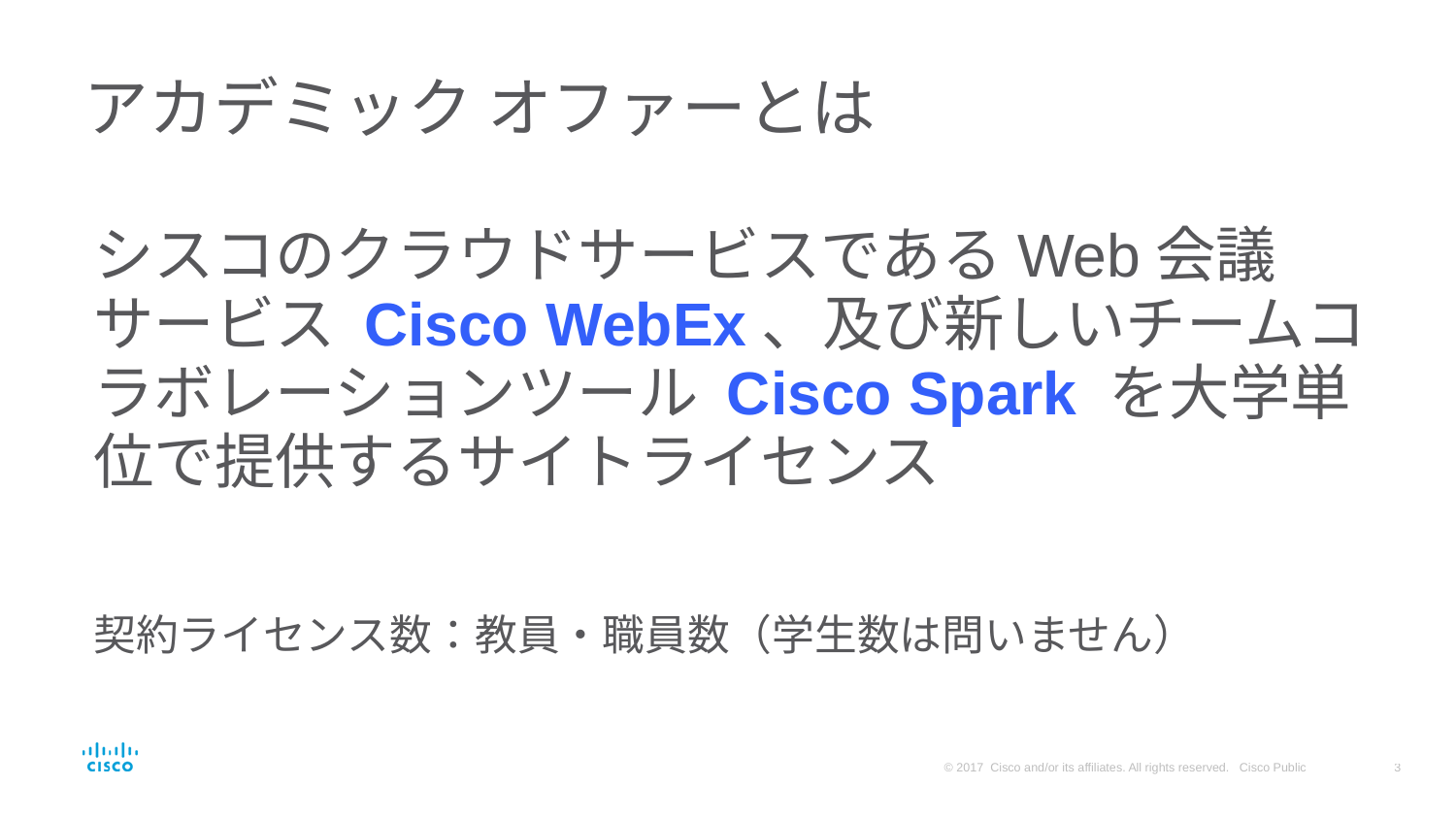

# アカデミック オファーとは
シスコのクラウドサービスであるWeb会議サービス Cisco WebEx、及び新しいチームコラボレーションツール Cisco Spark を大学単位で提供するサイトライセンス

契約ライセンス数：教員・職員数（学生数は問いません）